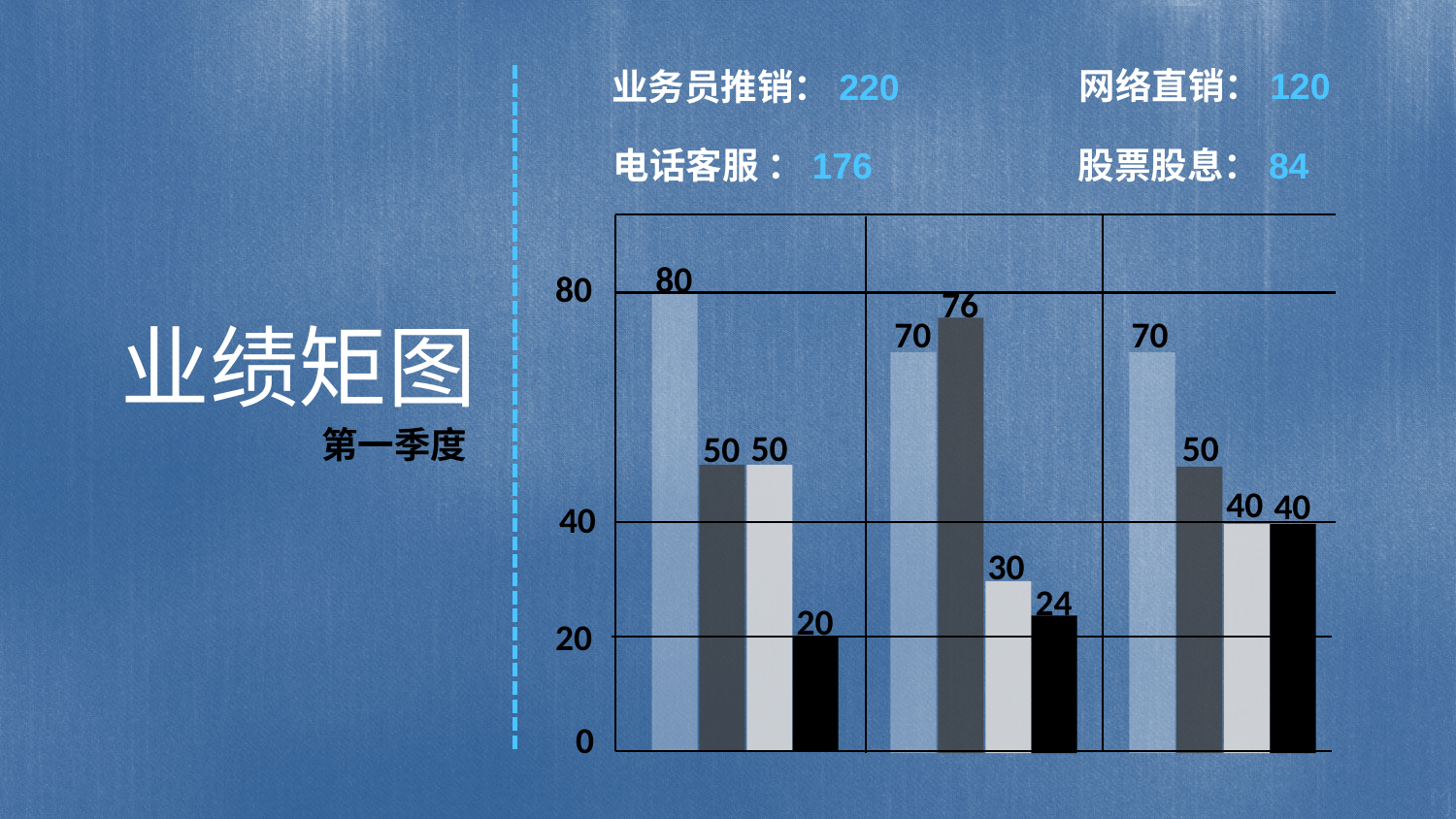

网络直销：120
业务员推销：220
股票股息：84
电话客服 ：176
80
80
76

70
业绩矩图
70

第一季度
50
50
50

40
40
40

30
24

20
20

0